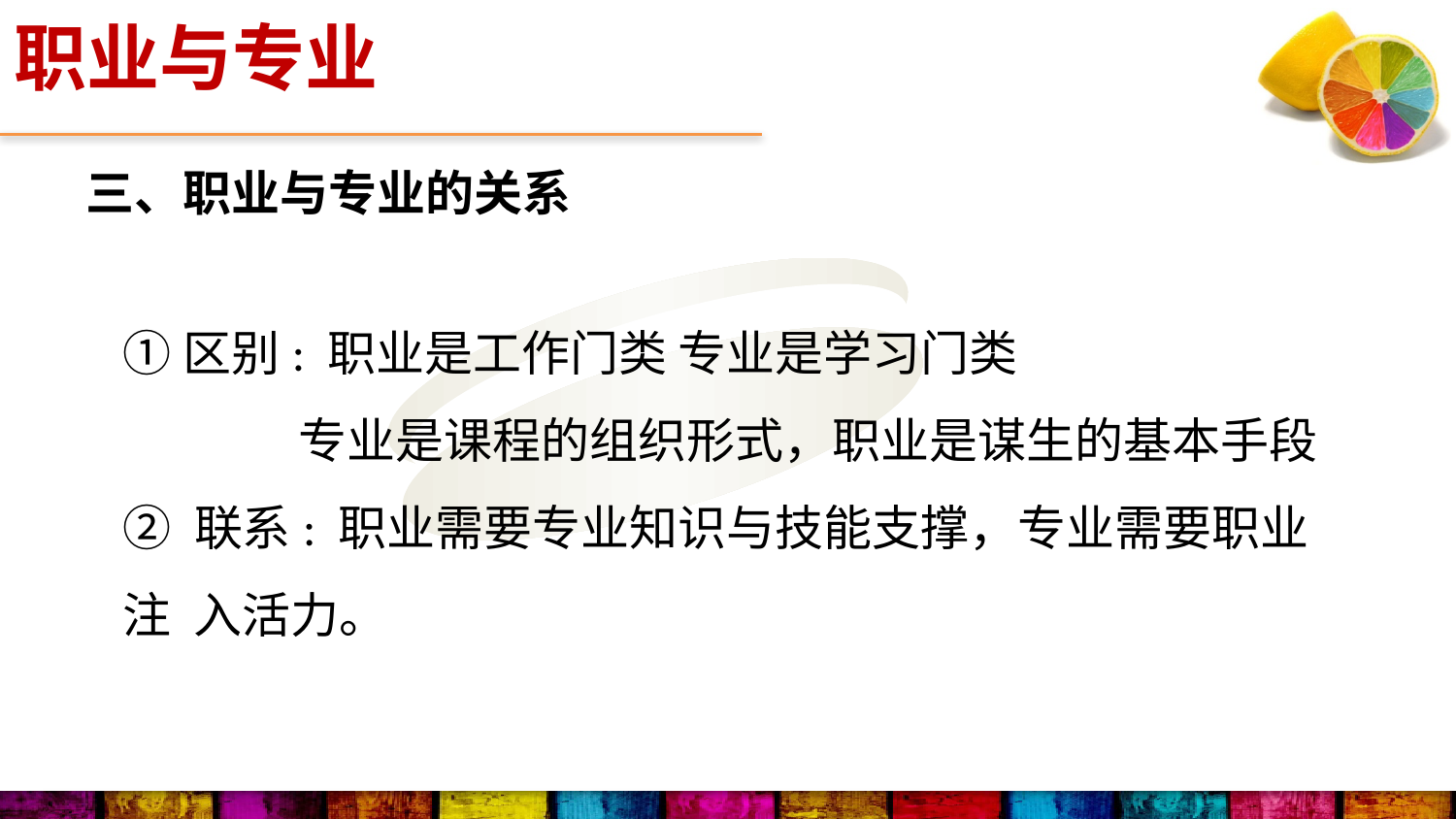

职业与专业

三、职业与专业的关系
①区别: 职业是工作门类 专业是学习门类
               专业是课程的组织形式，职业是谋生的基本手段
② 联系: 职业需要专业知识与技能支撑，专业需要职业注  入活力。